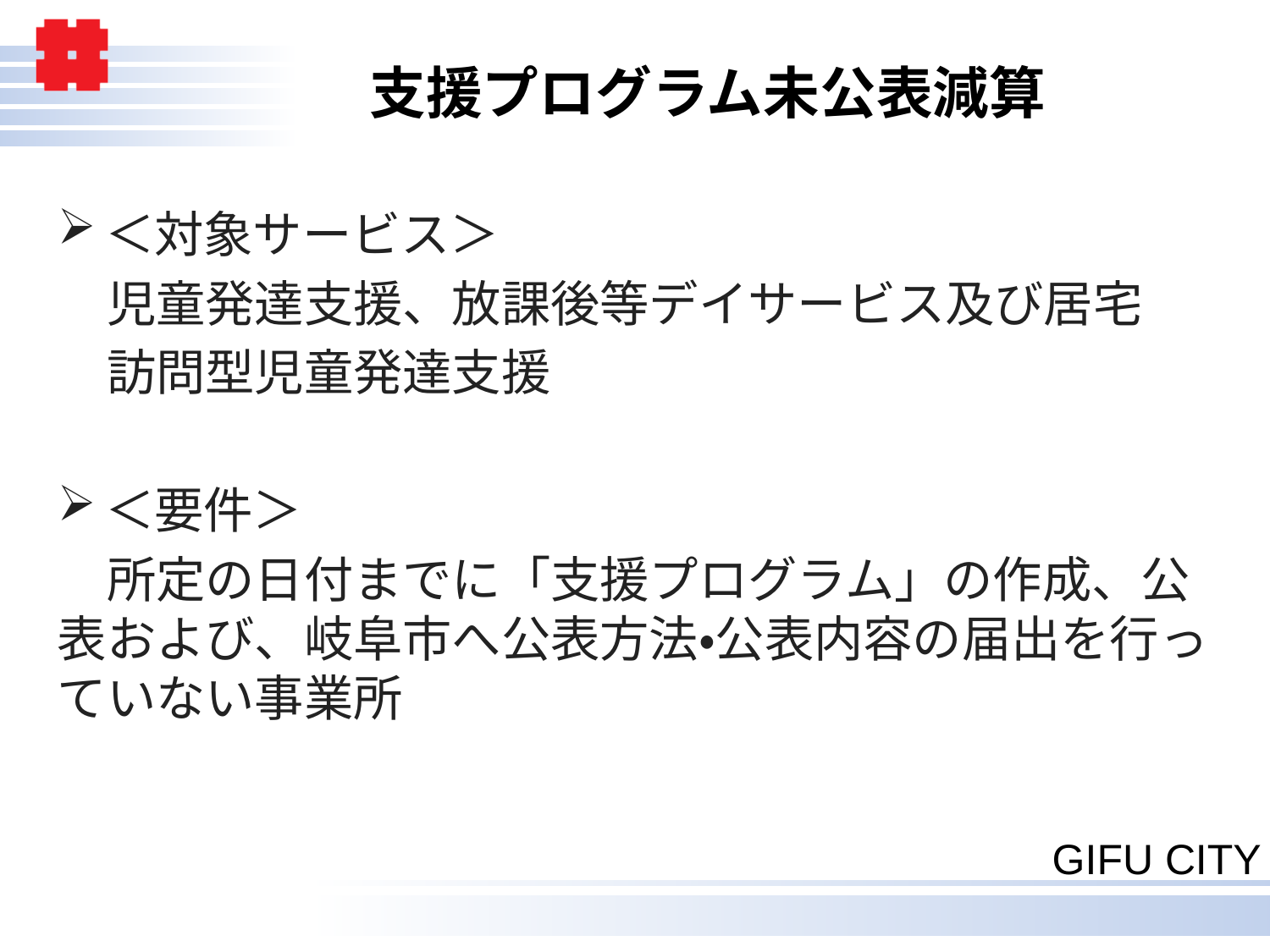

# 支援プログラム未公表減算
＜対象サービス＞
　児童発達支援、放課後等デイサービス及び居宅
　訪問型児童発達支援

＜要件＞
　所定の日付までに「支援プログラム」の作成、公表および、岐阜市へ公表方法・公表内容の届出を行っていない事業所